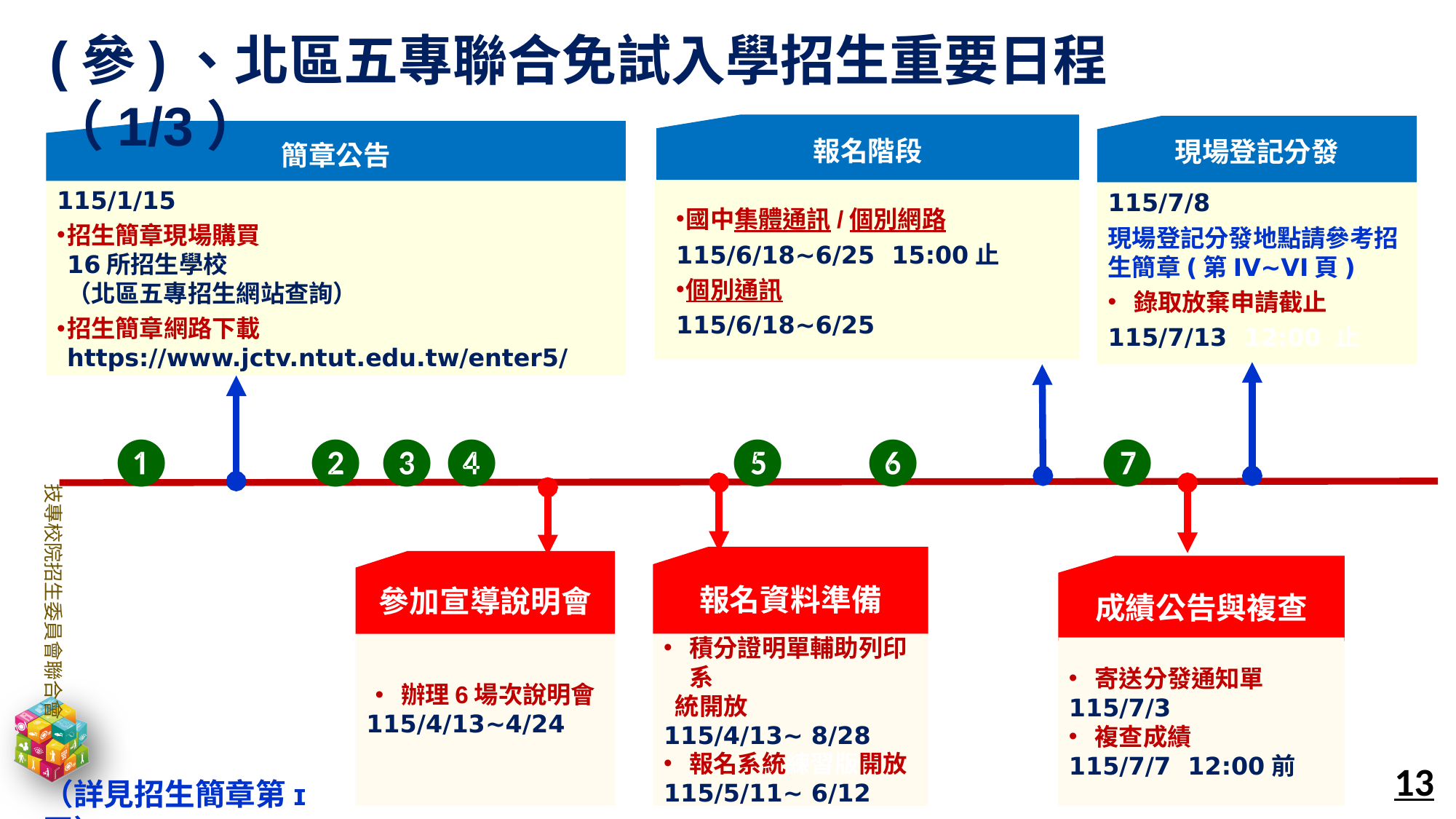

(參)、北區五專聯合免試入學招生重要日程（1/3）
報名階段
國中集體通訊/個別網路
115/6/18~6/25  15:00止
個別通訊
115/6/18~6/25
現場登記分發
115/7/8
現場登記分發地點請參考招生簡章(第IV~VI頁)
錄取放棄申請截止
115/7/13  12:00 止
簡章公告
115/1/15
招生簡章現場購買
16所招生學校
（北區五專招生網站查詢）
招生簡章網路下載
https://www.jctv.ntut.edu.tw/enter5/
❻
❼
❶
❷
❸
❹
❺
報名資料準備
積分證明單輔助列印系
 統開放
115/4/13~ 8/28
報名系統練習版開放
115/5/11~ 6/12
參加宣導說明會
辦理6場次說明會
115/4/13~4/24
成績公告與複查
寄送分發通知單
115/7/3
複查成績
115/7/7  12:00前
13
（詳見招生簡章第ɪ頁）